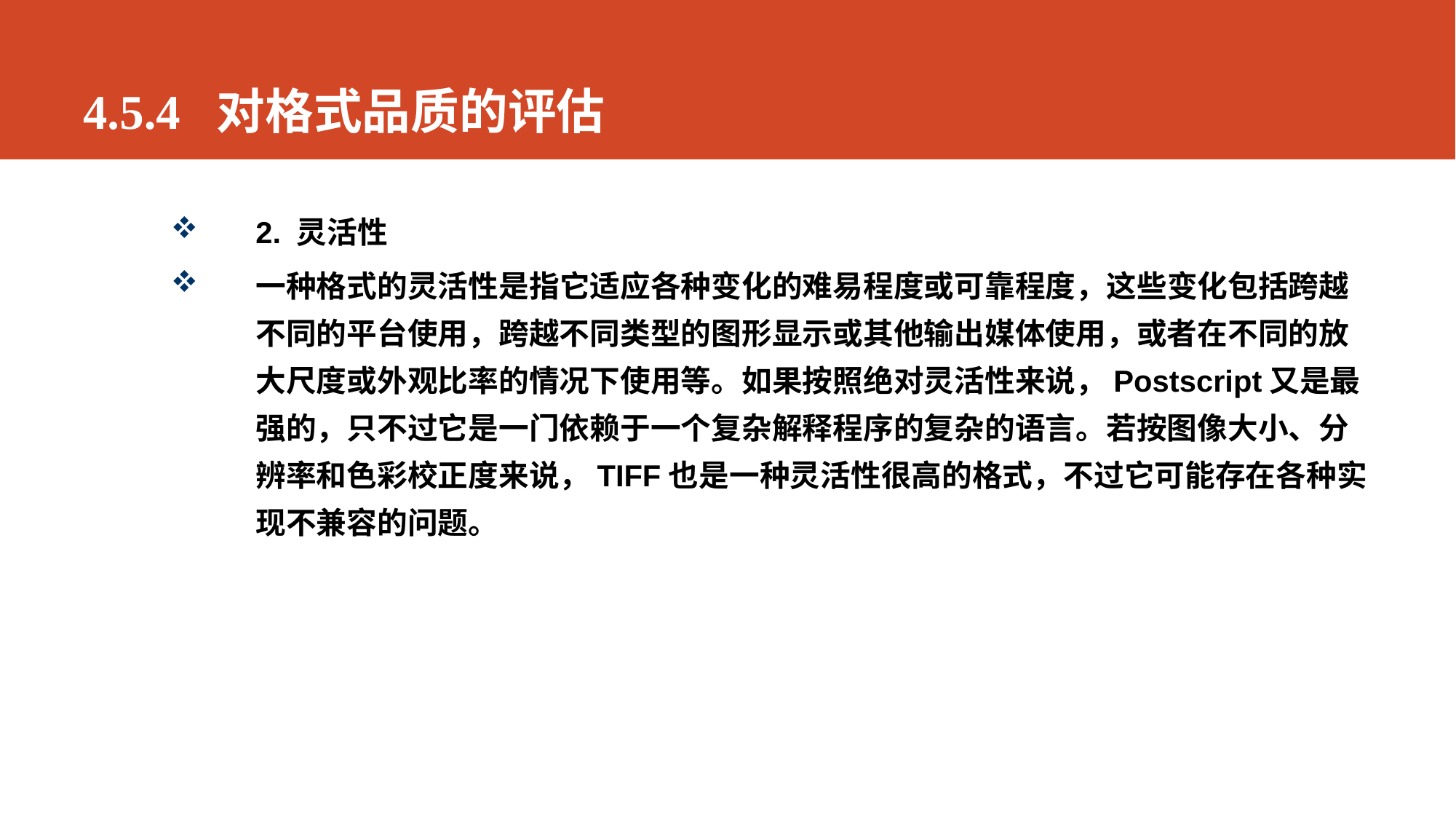

# 4.5.4  对格式品质的评估
2. 灵活性
一种格式的灵活性是指它适应各种变化的难易程度或可靠程度，这些变化包括跨越不同的平台使用，跨越不同类型的图形显示或其他输出媒体使用，或者在不同的放大尺度或外观比率的情况下使用等。如果按照绝对灵活性来说，Postscript又是最强的，只不过它是一门依赖于一个复杂解释程序的复杂的语言。若按图像大小、分辨率和色彩校正度来说，TIFF也是一种灵活性很高的格式，不过它可能存在各种实现不兼容的问题。